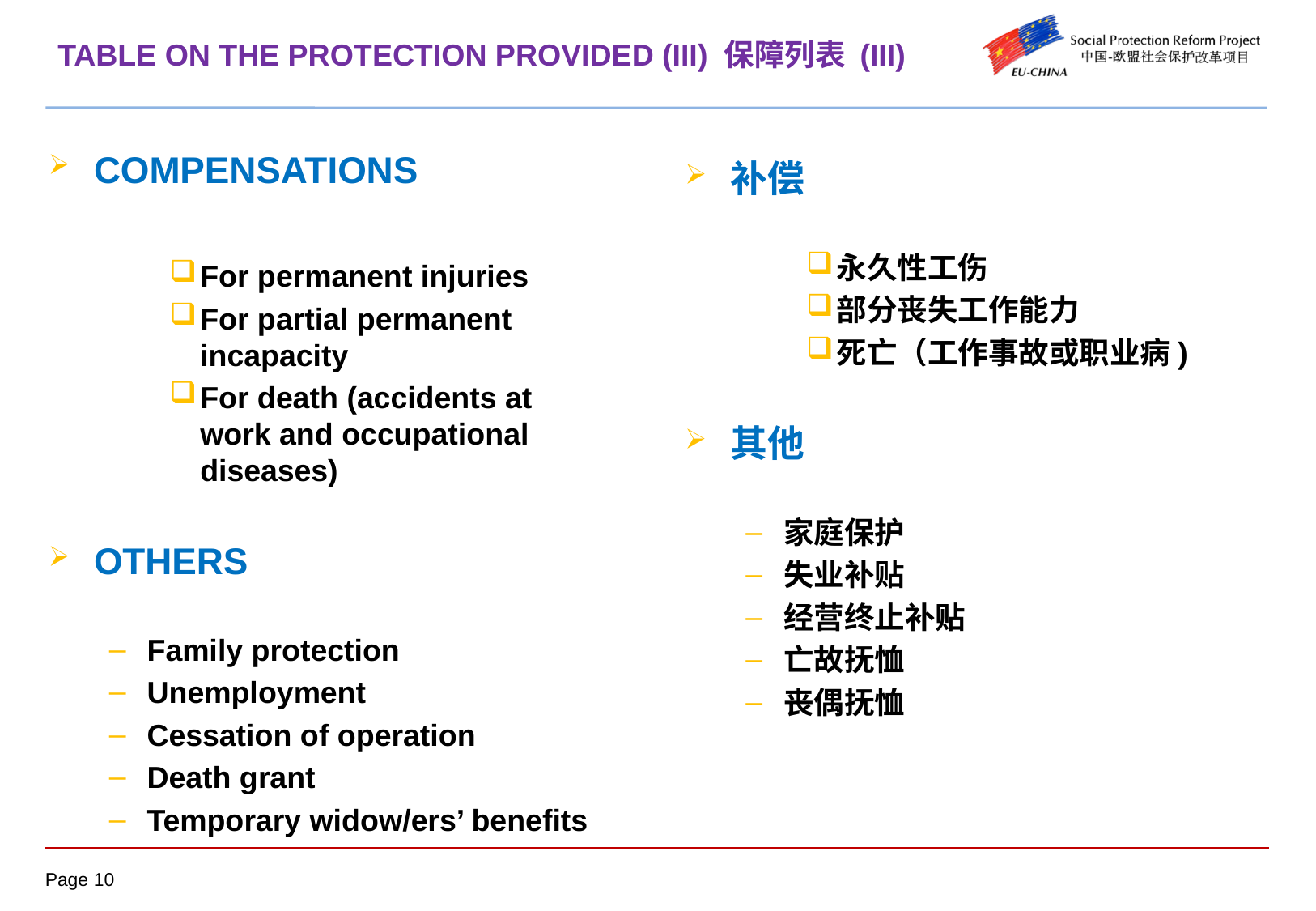

# TABLE ON THE PROTECTION PROVIDED (III) 保障列表 (III)
COMPENSATIONS

For permanent injuries
For partial permanent incapacity
For death (accidents at work and occupational diseases)

OTHERS

Family protection
Unemployment
Cessation of operation
Death grant
Temporary widow/ers’ benefits
补偿

永久性工伤
部分丧失工作能力
死亡（工作事故或职业病)

其他

家庭保护
失业补贴
经营终止补贴
亡故抚恤
丧偶抚恤